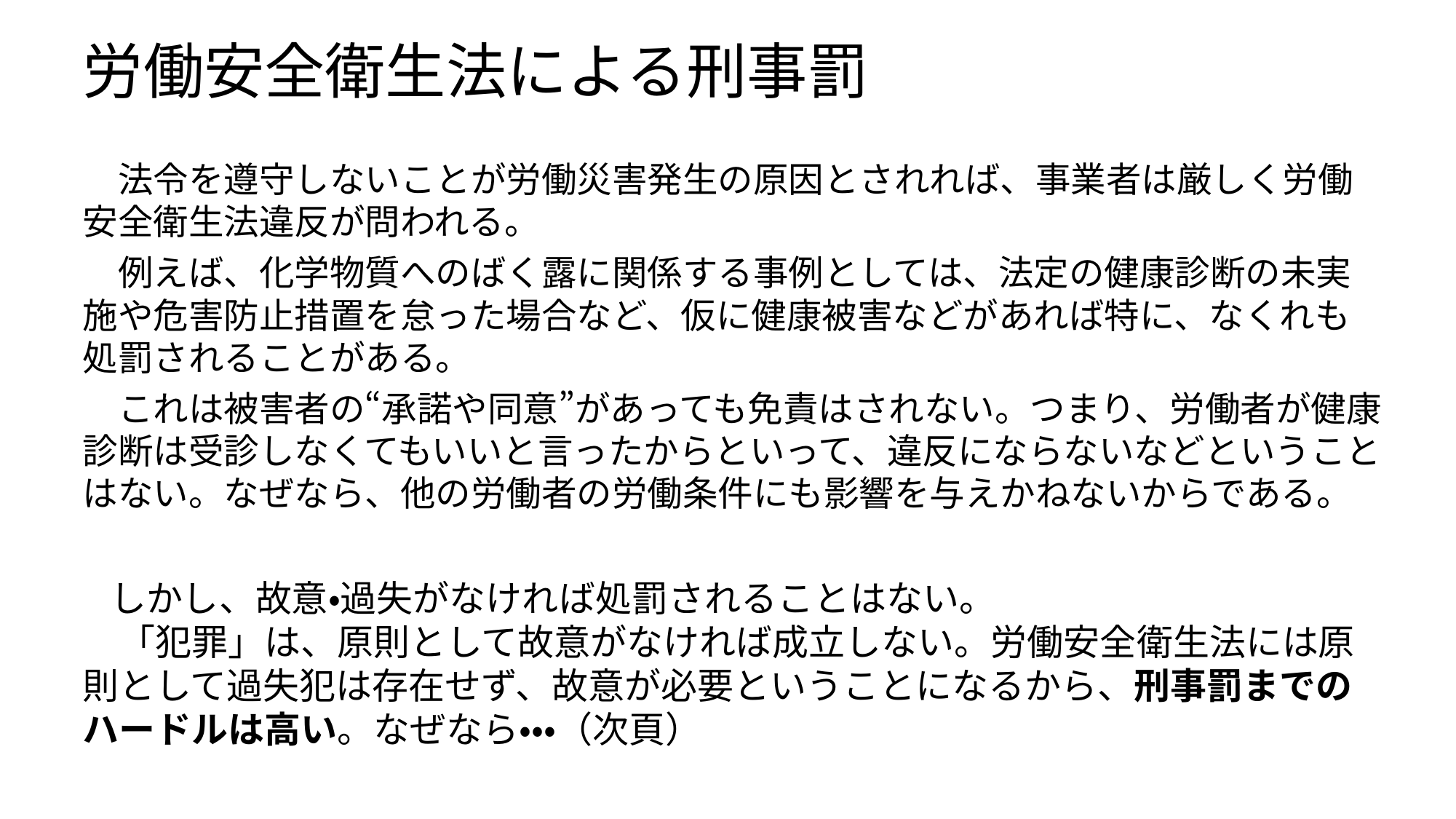

# 労働安全衛生法による刑事罰
　法令を遵守しないことが労働災害発生の原因とされれば、事業者は厳しく労働安全衛生法違反が問われる。
　例えば、化学物質へのばく露に関係する事例としては、法定の健康診断の未実施や危害防止措置を怠った場合など、仮に健康被害などがあれば特に、なくれも処罰されることがある。
　これは被害者の“承諾や同意”があっても免責はされない。つまり、労働者が健康診断は受診しなくてもいいと言ったからといって、違反にならないなどということはない。なぜなら、他の労働者の労働条件にも影響を与えかねないからである。

　しかし、故意・過失がなければ処罰されることはない。
　「犯罪」は、原則として故意がなければ成立しない。労働安全衛生法には原則として過失犯は存在せず、故意が必要ということになるから、刑事罰までのハードルは高い。なぜなら・・・（次頁）